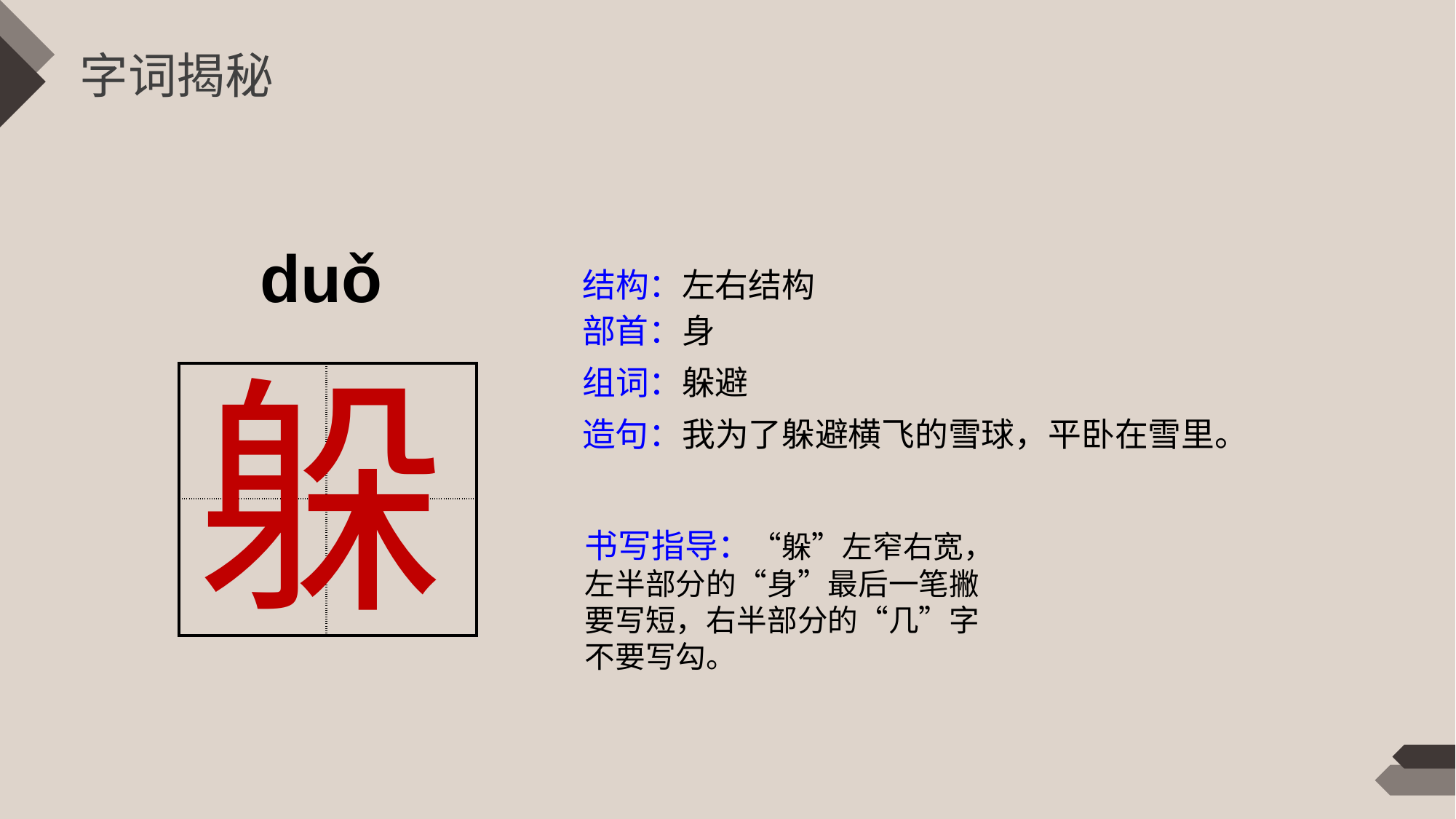

字词揭秘
duǒ
结构：左右结构
部首：身
躲
组词：躲避
|  |  |
| --- | --- |
|  |  |
造句：我为了躲避横飞的雪球，平卧在雪里。
书写指导：“躲”左窄右宽，左半部分的“身”最后一笔撇要写短，右半部分的“几”字不要写勾。